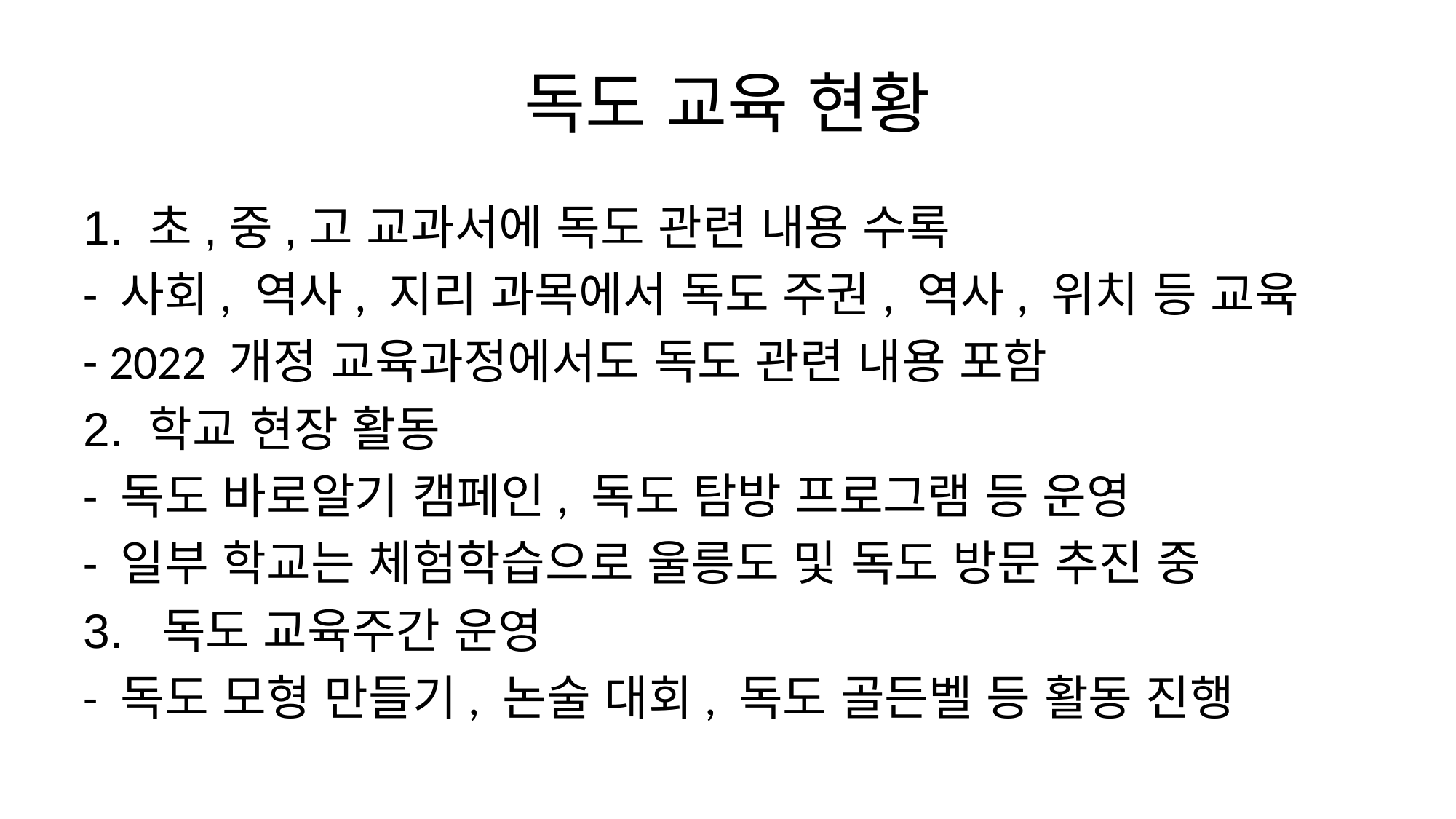

# 독도 교육 현황
1. 초,중,고 교과서에 독도 관련 내용 수록
- 사회, 역사, 지리 과목에서 독도 주권, 역사, 위치 등 교육
- 2022 개정 교육과정에서도 독도 관련 내용 포함
2. 학교 현장 활동
- 독도 바로알기 캠페인, 독도 탐방 프로그램 등 운영
- 일부 학교는 체험학습으로 울릉도 및 독도 방문 추진 중
3.  독도 교육주간 운영
- 독도 모형 만들기, 논술 대회, 독도 골든벨 등 활동 진행